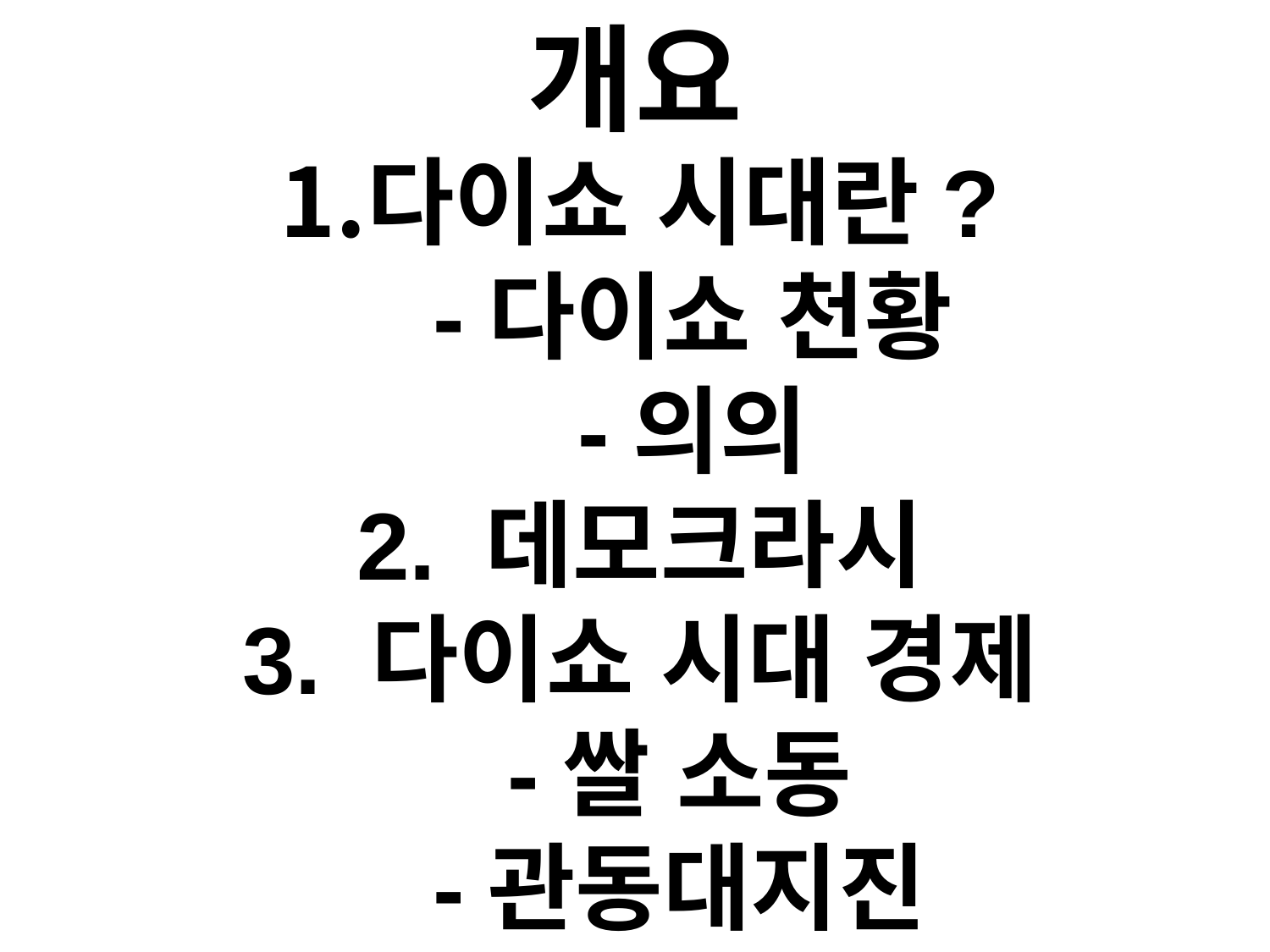

# 개요
다이쇼 시대란?
    -다이쇼 천황
    -의의
2. 데모크라시
3. 다이쇼 시대 경제
   -쌀 소동
   -관동대지진